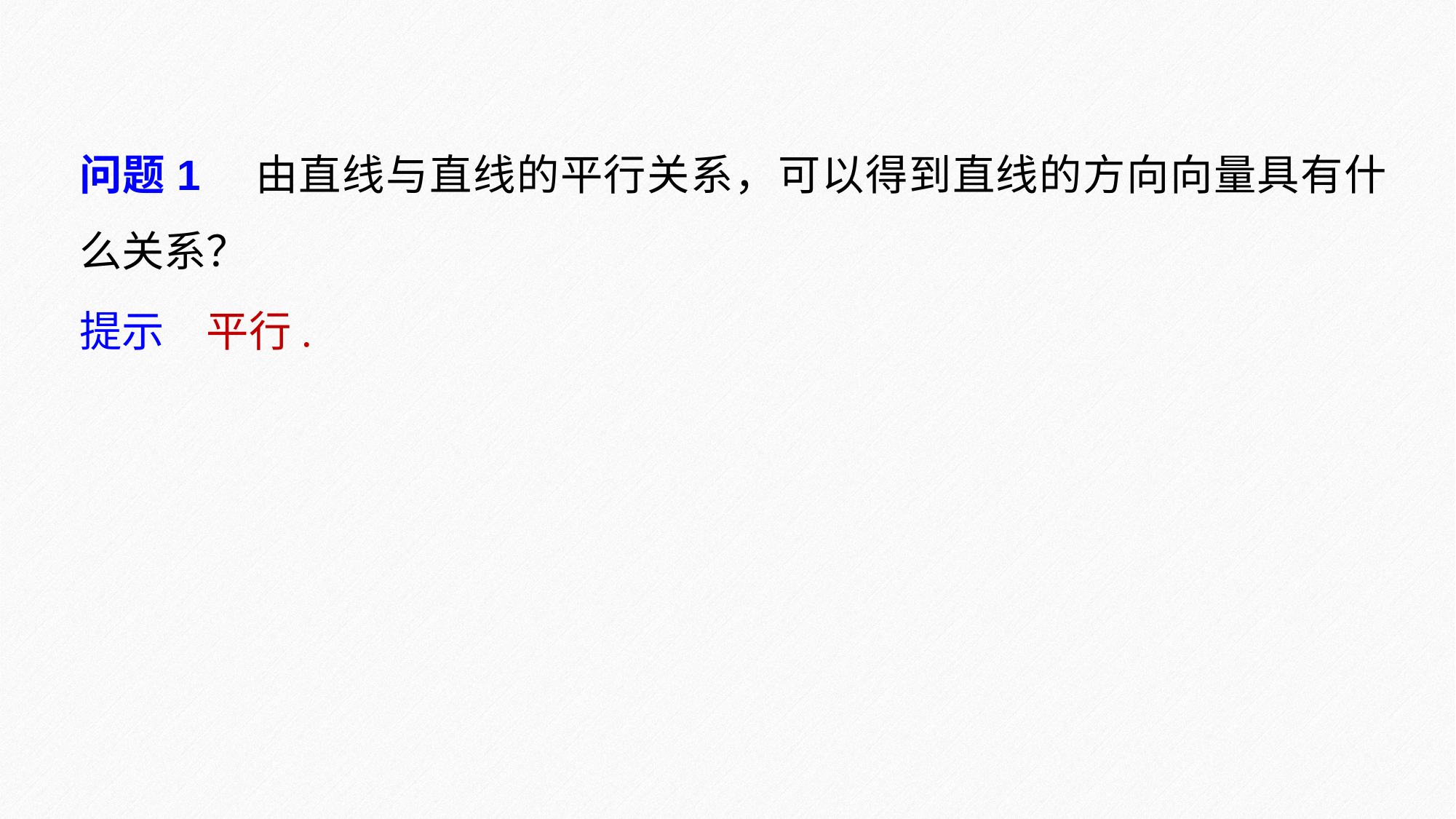

问题1　由直线与直线的平行关系，可以得到直线的方向向量具有什么关系？
提示　平行.